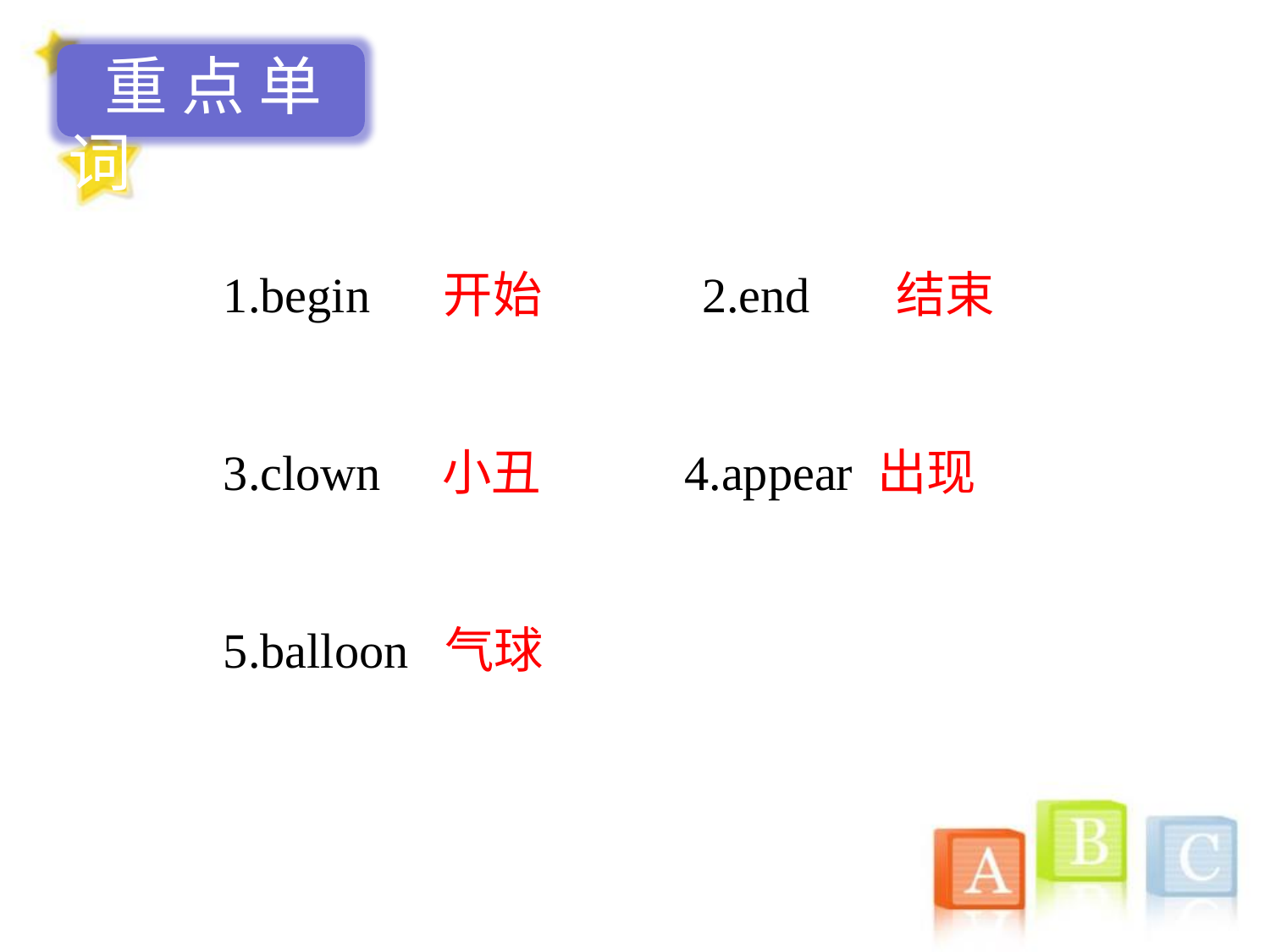

重点单词

1.begin     开始　　　2.end      结束
3.clown    小丑            4.appear 出现
5.balloon  气球